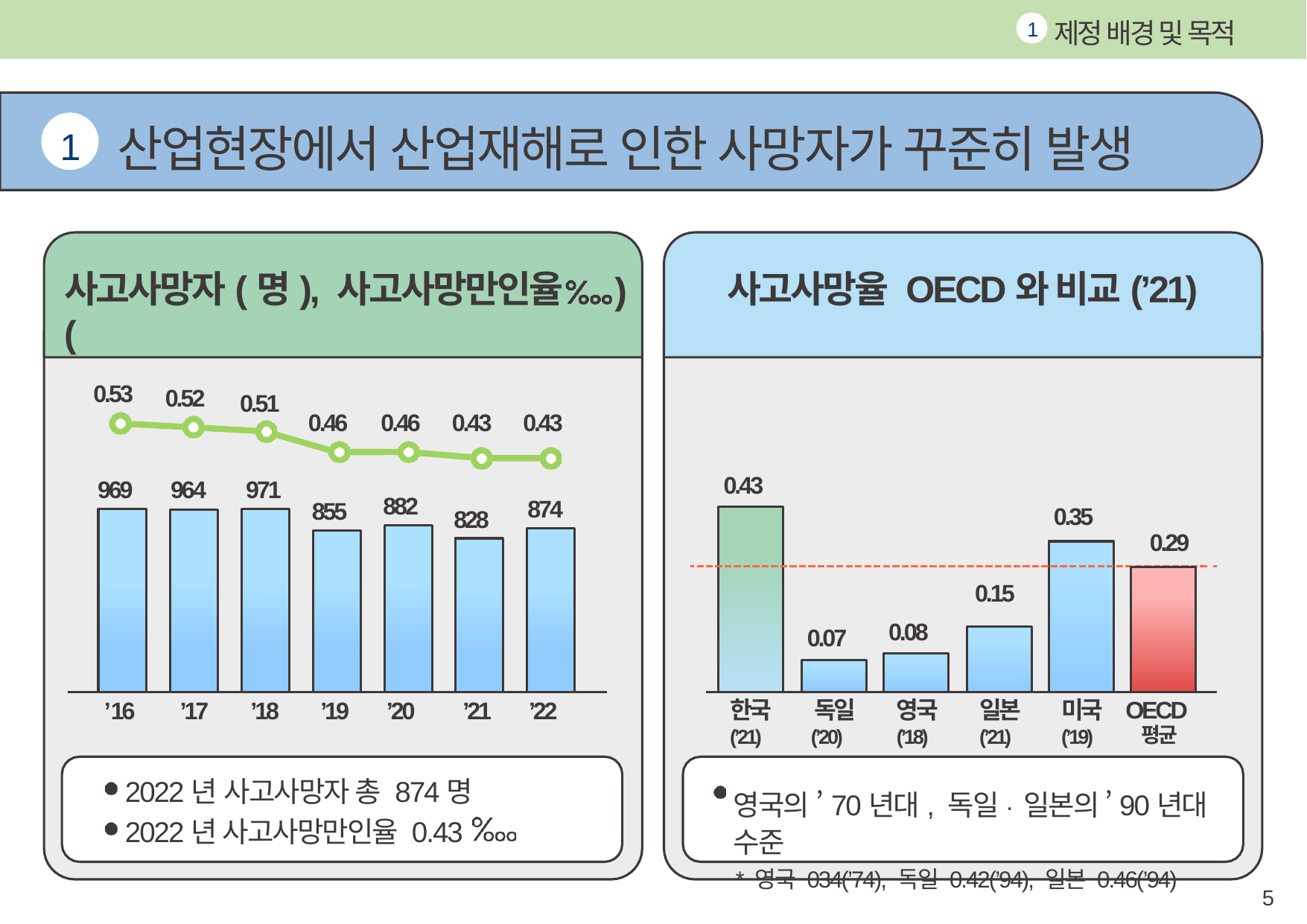

제정 배경 및 목적
1

# 산업현장에서 산업재해로 인한 사망자가 꾸준히 발생
1

사고사망자(명), 사고사망만인율(
사고사망율 OECD와 비교(’21)
)

0.53
0.52
0.51
0.46	0.46	0.43	0.43

0.43
969	964	971
882
874
855
0.35
828

0.29

0.15

0.08
0.07

’16	’17	’18	’19	’20	’21	’22
한국	독일	영국	일본	미국	OECD
(’21)	(’20)	(’18)	(’21)	(’19)	평균

영국의 ’70년대, 독일.일본의 ’90년대 수준
* 영국 034(’74), 독일 0.42(’94), 일본 0.46(’94)
2022년 사고사망자 총 874명
2022년 사고사망만인율 0.43

5